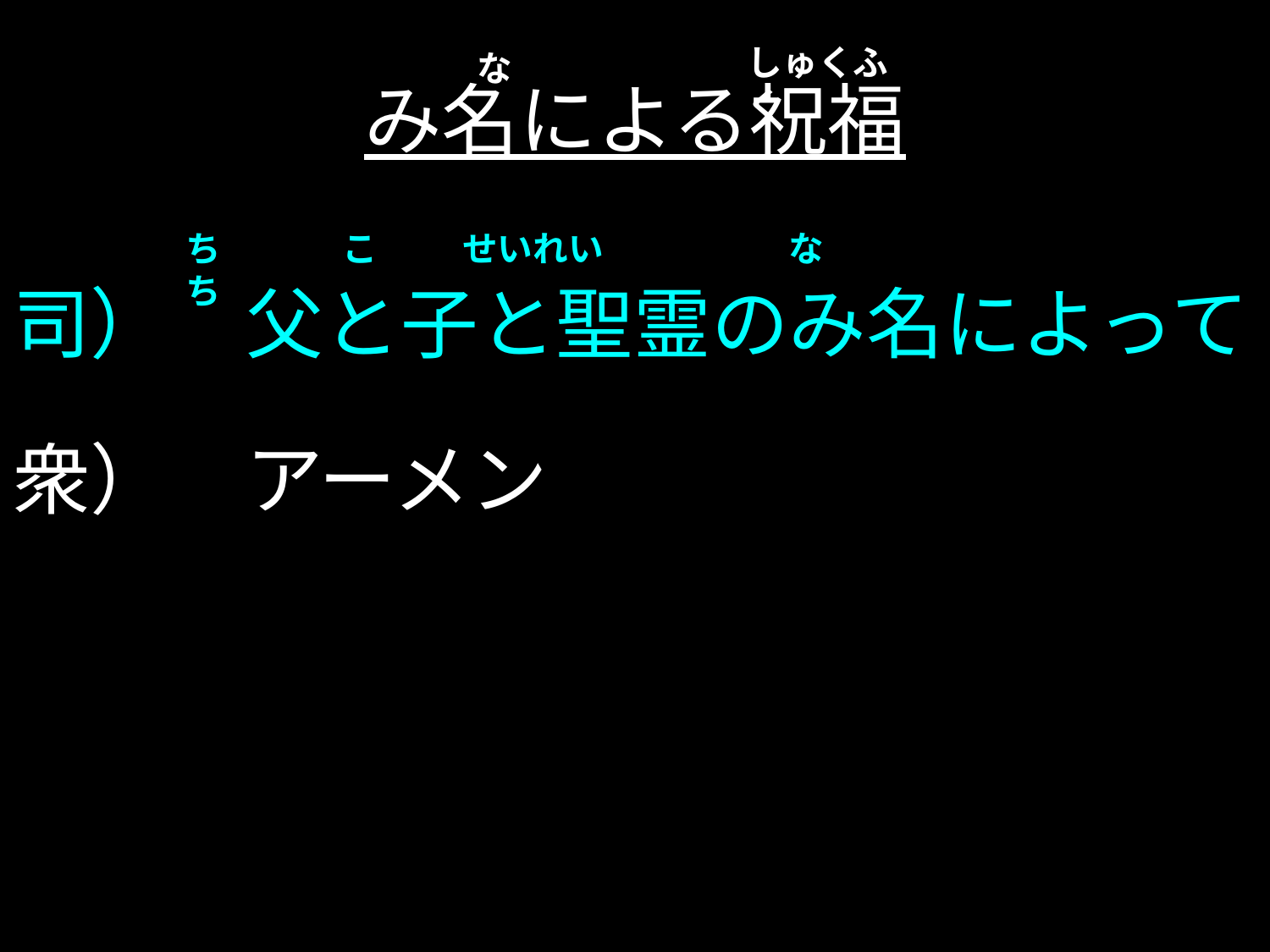

しゅくふく
# み名による祝福
な
ちち
こ
せいれい
な
司）　父と子と聖霊のみ名によって
衆）　アーメン